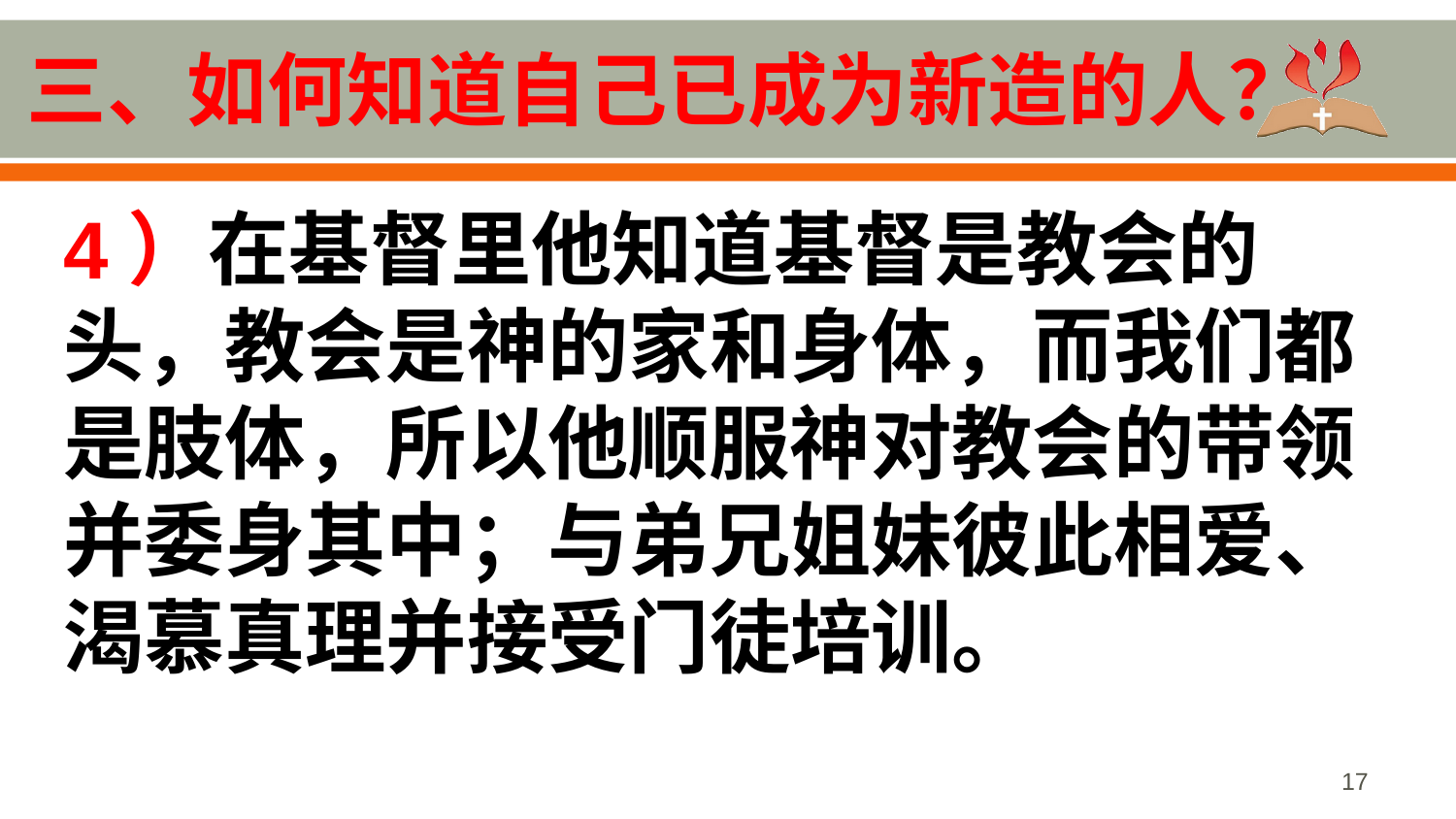

# 三、如何知道自己已成为新造的人？
4）在基督里他知道基督是教会的头，教会是神的家和身体，而我们都是肢体，所以他顺服神对教会的带领并委身其中；与弟兄姐妹彼此相爱、渴慕真理并接受门徒培训。

17